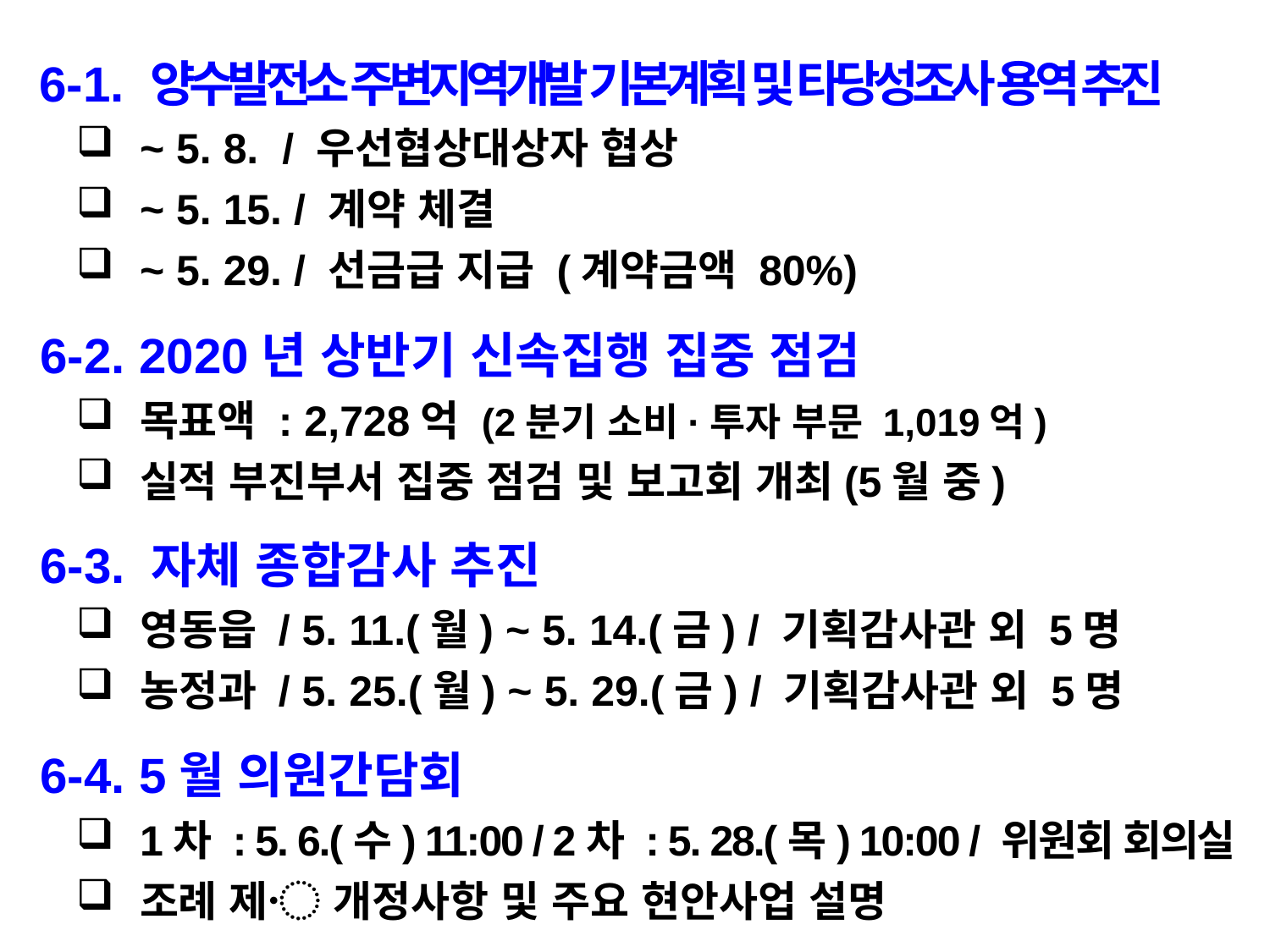

6-1. 양수발전소 주변지역개발 기본계획 및 타당성조사 용역 추진
~ 5. 8.  / 우선협상대상자 협상
~ 5. 15. / 계약 체결
~ 5. 29. / 선금급 지급 (계약금액 80%)
  6-2. 2020년 상반기 신속집행 집중 점검
목표액 : 2,728억 (2분기 소비·투자 부문 1,019억)
실적 부진부서 집중 점검 및 보고회 개최(5월 중)
  6-3. 자체 종합감사 추진
영동읍 / 5. 11.(월) ~ 5. 14.(금) / 기획감사관 외 5명
농정과 / 5. 25.(월) ~ 5. 29.(금) / 기획감사관 외 5명
  6-4. 5월 의원간담회
1차 : 5. 6.(수) 11:00 / 2차 : 5. 28.(목) 10:00 / 위원회 회의실
조례 제〮 개정사항 및 주요 현안사업 설명